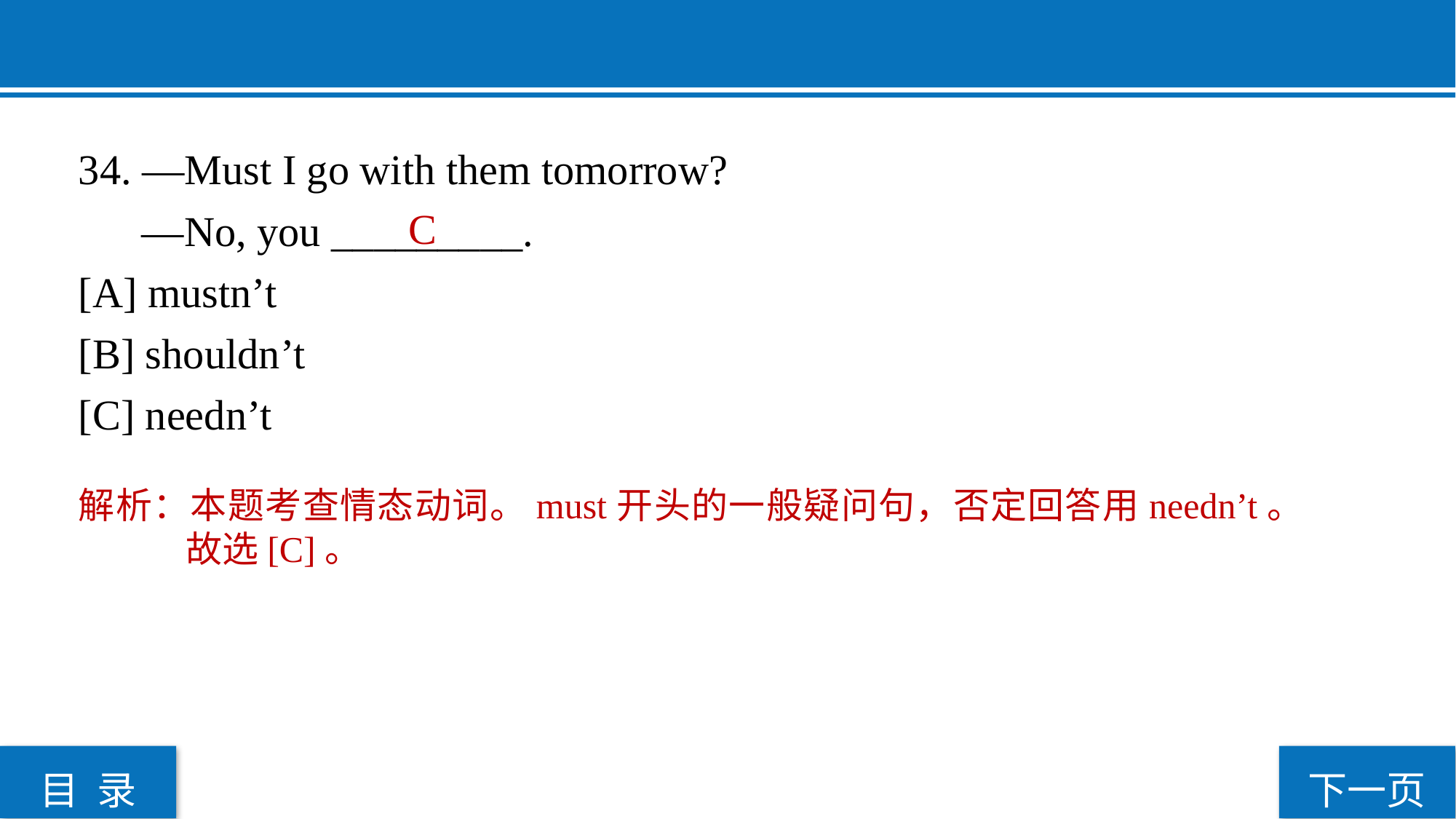

34. —Must I go with them tomorrow?
      —No, you _________.
[A] mustn’t
[B] shouldn’t
[C] needn’t
 C
解析：本题考查情态动词。must开头的一般疑问句，否定回答用needn’t。故选[C]。